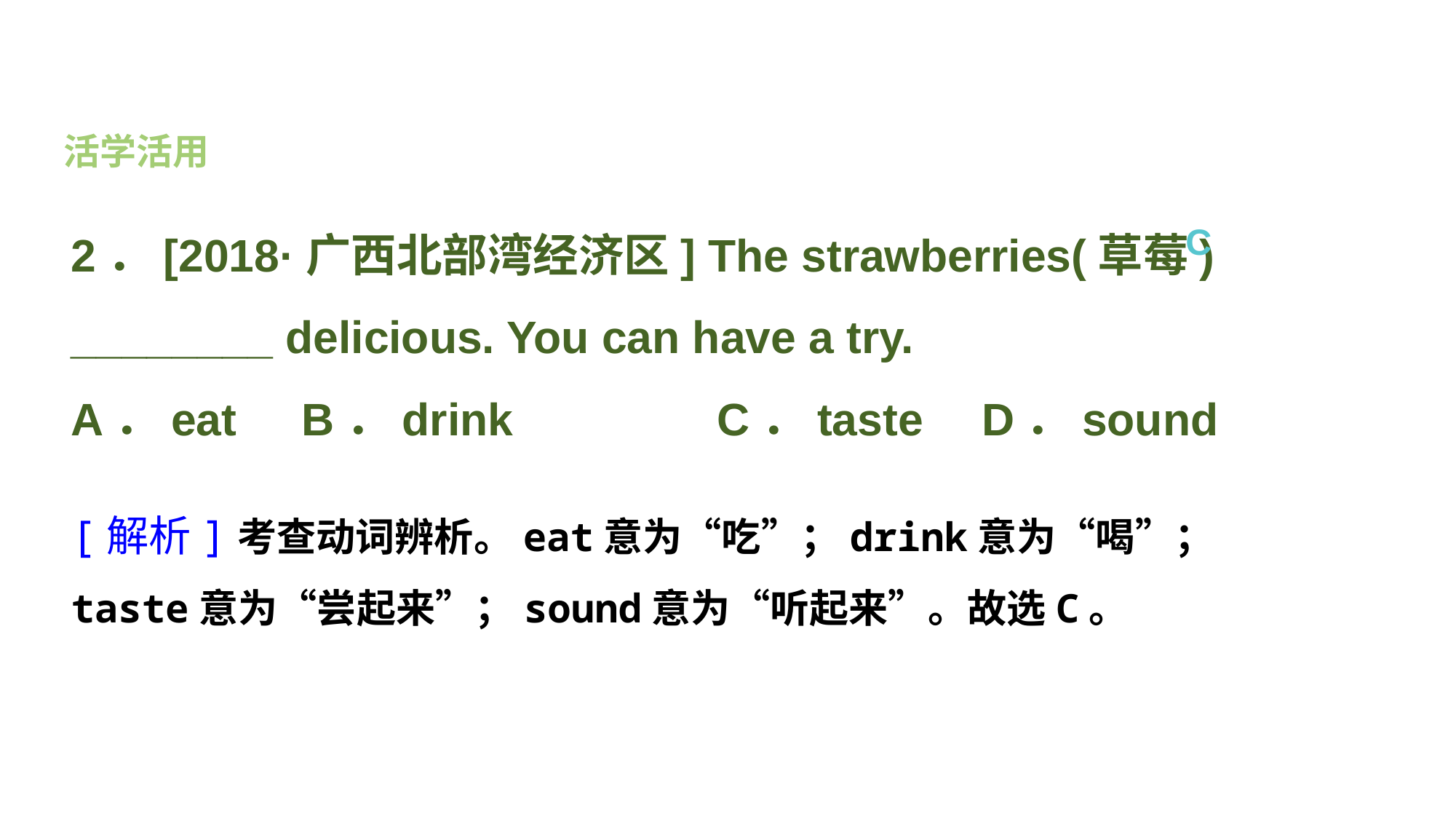

活学活用
2．[2018·广西北部湾经济区] The strawberries(草莓) ________ delicious. You can have a try.
A．eat	 B．drink	        C．taste	   D．sound

C
[解析]考查动词辨析。eat意为“吃”；drink意为“喝”；taste意为“尝起来”；sound意为“听起来”。故选C。